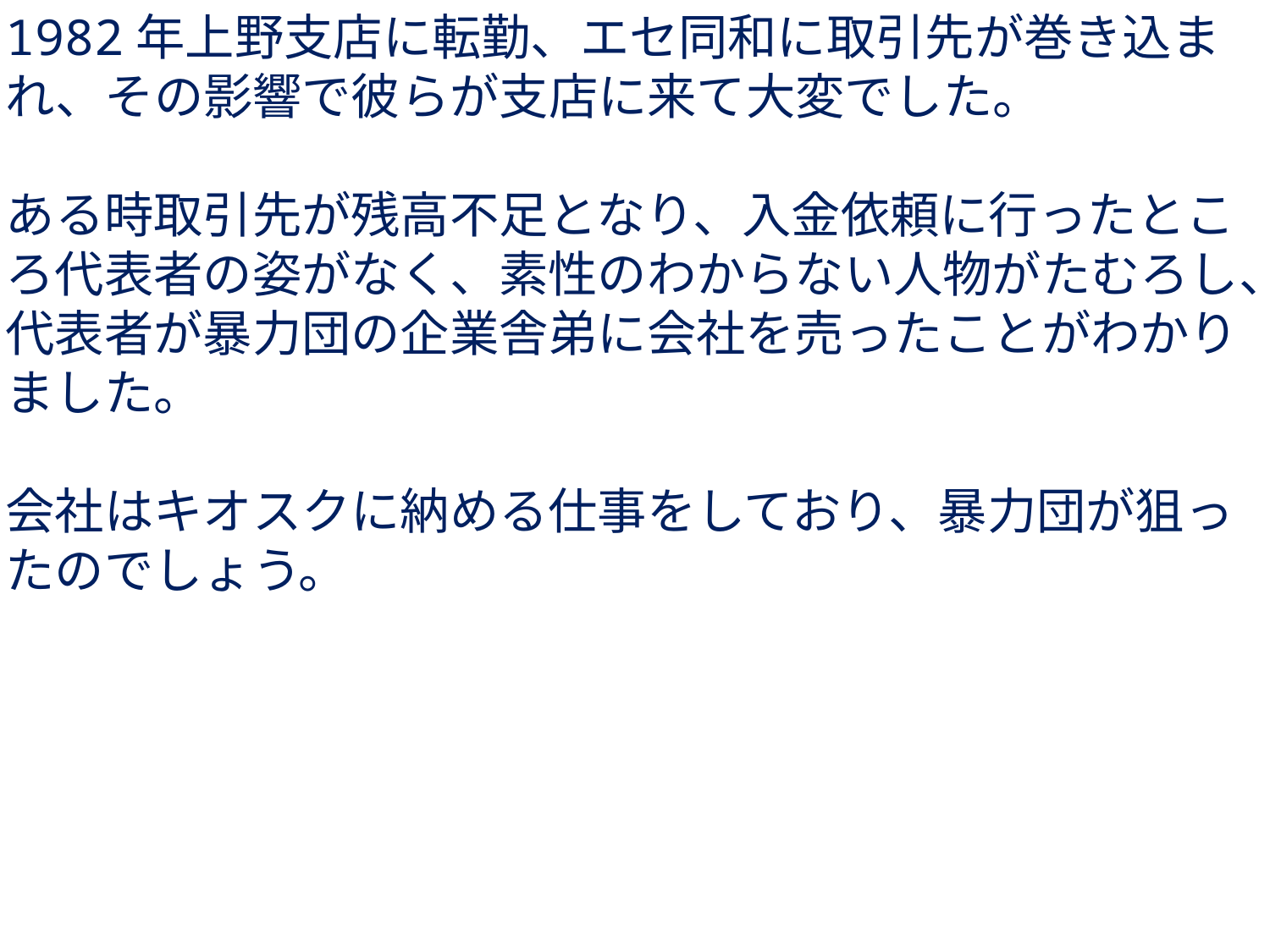

1982年上野支店に転勤、エセ同和に取引先が巻き込まれ、その影響で彼らが支店に来て大変でした。

ある時取引先が残高不足となり、入金依頼に行ったところ代表者の姿がなく、素性のわからない人物がたむろし、代表者が暴力団の企業舎弟に会社を売ったことがわかりました。

会社はキオスクに納める仕事をしており、暴力団が狙ったのでしょう。